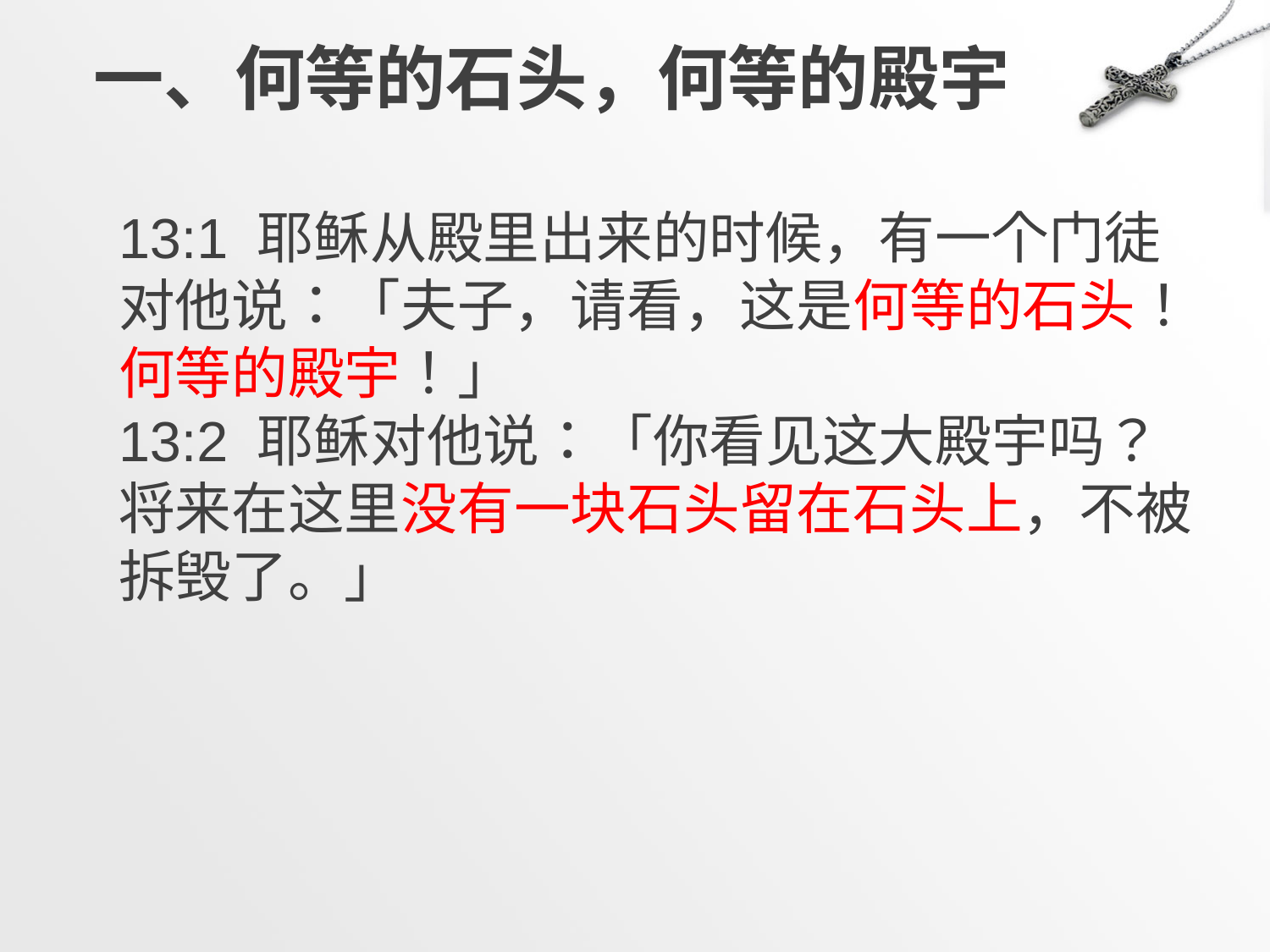

# 一、何等的石头，何等的殿宇
13:1 耶稣从殿里出来的时候，有一个门徒对他说：「夫子，请看，这是何等的石头！何等的殿宇！」
13:2 耶稣对他说：「你看见这大殿宇吗？将来在这里没有一块石头留在石头上，不被拆毁了。」